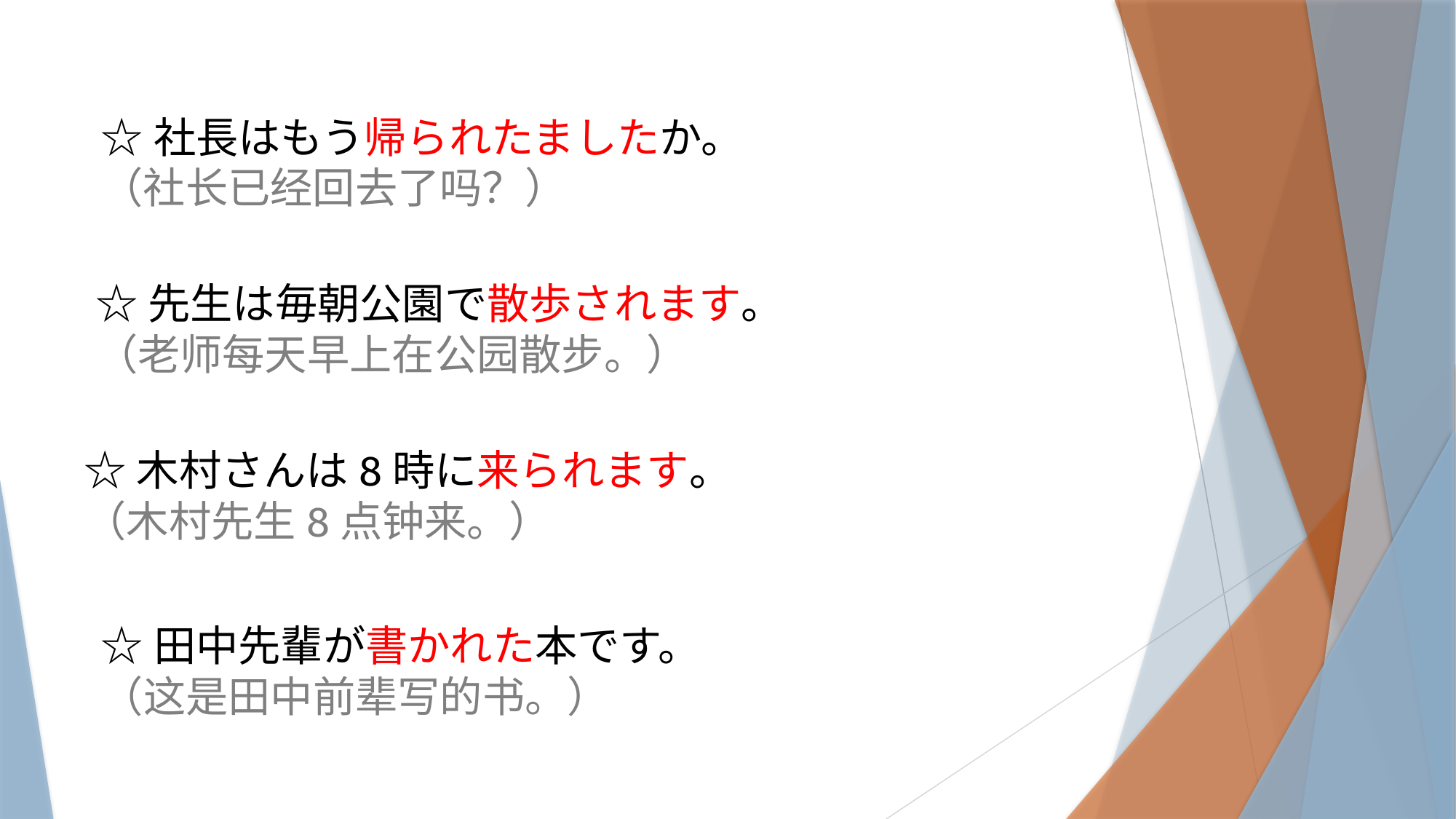

☆社長はもう帰られたましたか。
（社长已经回去了吗？）
☆先生は毎朝公園で散歩されます。
（老师每天早上在公园散步。）
☆木村さんは8時に来られます。
（木村先生8点钟来。）
☆田中先輩が書かれた本です。
（这是田中前辈写的书。）